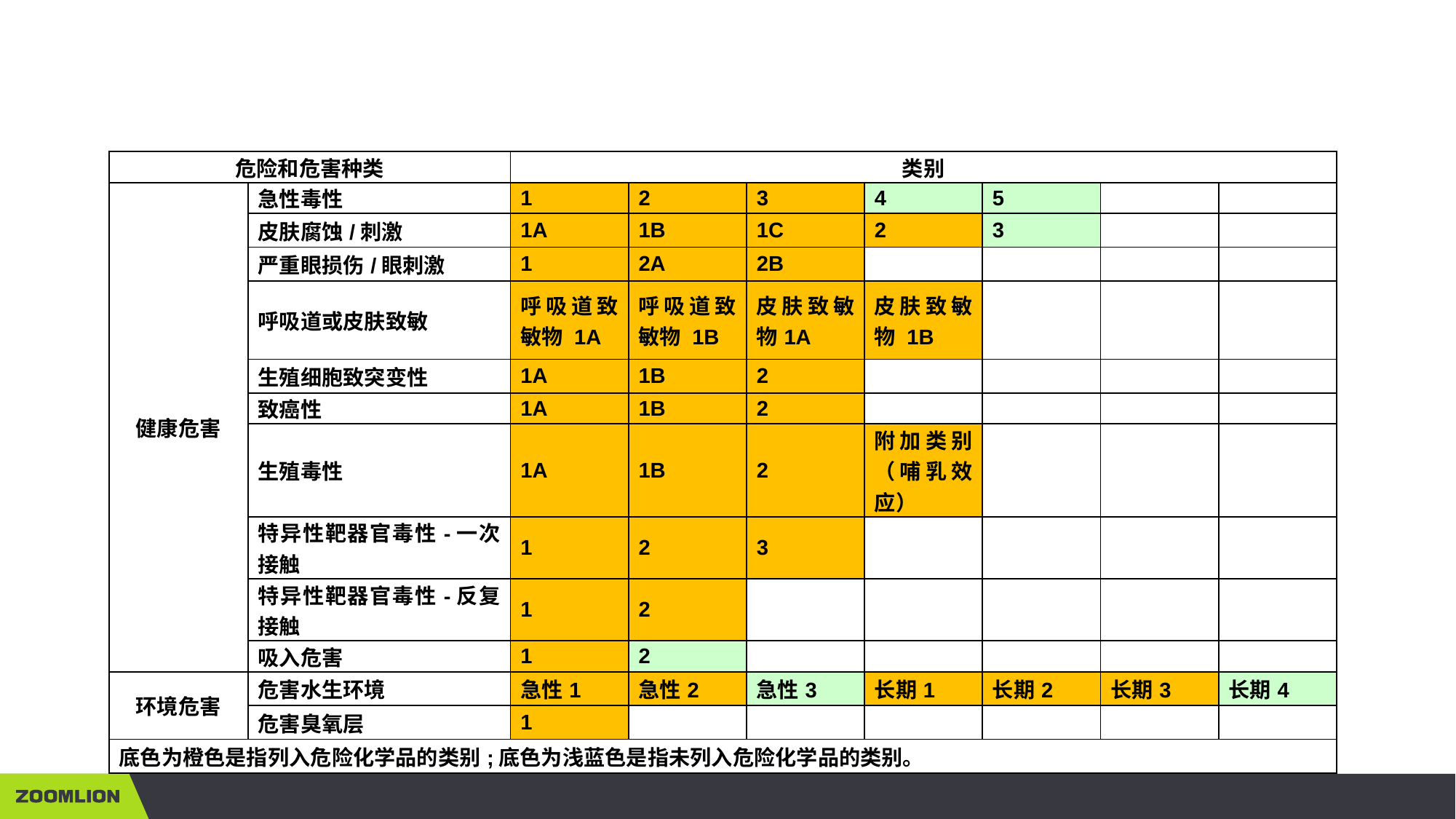

| 危险和危害种类 |  | 类别 |  |  |  |  |  |  |
| --- | --- | --- | --- | --- | --- | --- | --- | --- |
| 健康危害 | 急性毒性 | 1 | 2 | 3 | 4 | 5 |  |  |
|  | 皮肤腐蚀/刺激 | 1A | 1B | 1C | 2 | 3 |  |  |
|  | 严重眼损伤/眼刺激 | 1 | 2A | 2B |  |  |  |  |
|  | 呼吸道或皮肤致敏 | 呼吸道致敏物 1A | 呼吸道致敏物 1B | 皮肤致敏物1A | 皮肤致敏物 1B |  |  |  |
|  | 生殖细胞致突变性 | 1A | 1B | 2 |  |  |  |  |
|  | 致癌性 | 1A | 1B | 2 |  |  |  |  |
|  | 生殖毒性 | 1A | 1B | 2 | 附加类别（哺乳效应） |  |  |  |
|  | 特异性靶器官毒性-一次接触 | 1 | 2 | 3 |  |  |  |  |
|  | 特异性靶器官毒性-反复接触 | 1 | 2 |  |  |  |  |  |
|  | 吸入危害 | 1 | 2 |  |  |  |  |  |
| 环境危害 | 危害水生环境 | 急性1 | 急性2 | 急性3 | 长期1 | 长期2 | 长期3 | 长期4 |
|  | 危害臭氧层 | 1 |  |  |  |  |  |  |
| 底色为橙色是指列入危险化学品的类别;底色为浅蓝色是指未列入危险化学品的类别。 |  |  |  |  |  |  |  |  |